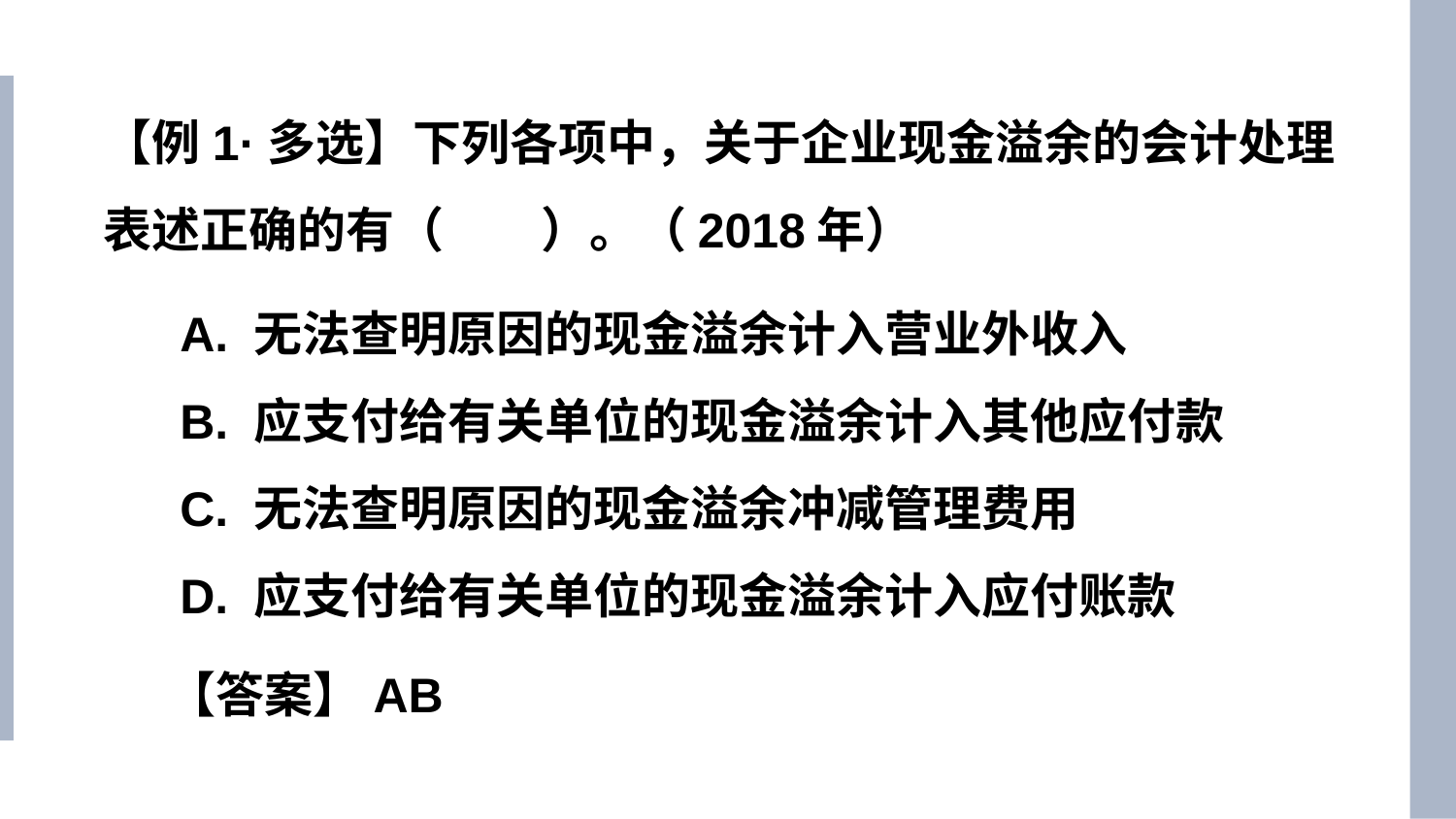

【例1·多选】下列各项中，关于企业现金溢余的会计处理表述正确的有（　　）。（2018年）
A. 无法查明原因的现金溢余计入营业外收入
B. 应支付给有关单位的现金溢余计入其他应付款
C. 无法查明原因的现金溢余冲减管理费用
D. 应支付给有关单位的现金溢余计入应付账款
【答案】AB